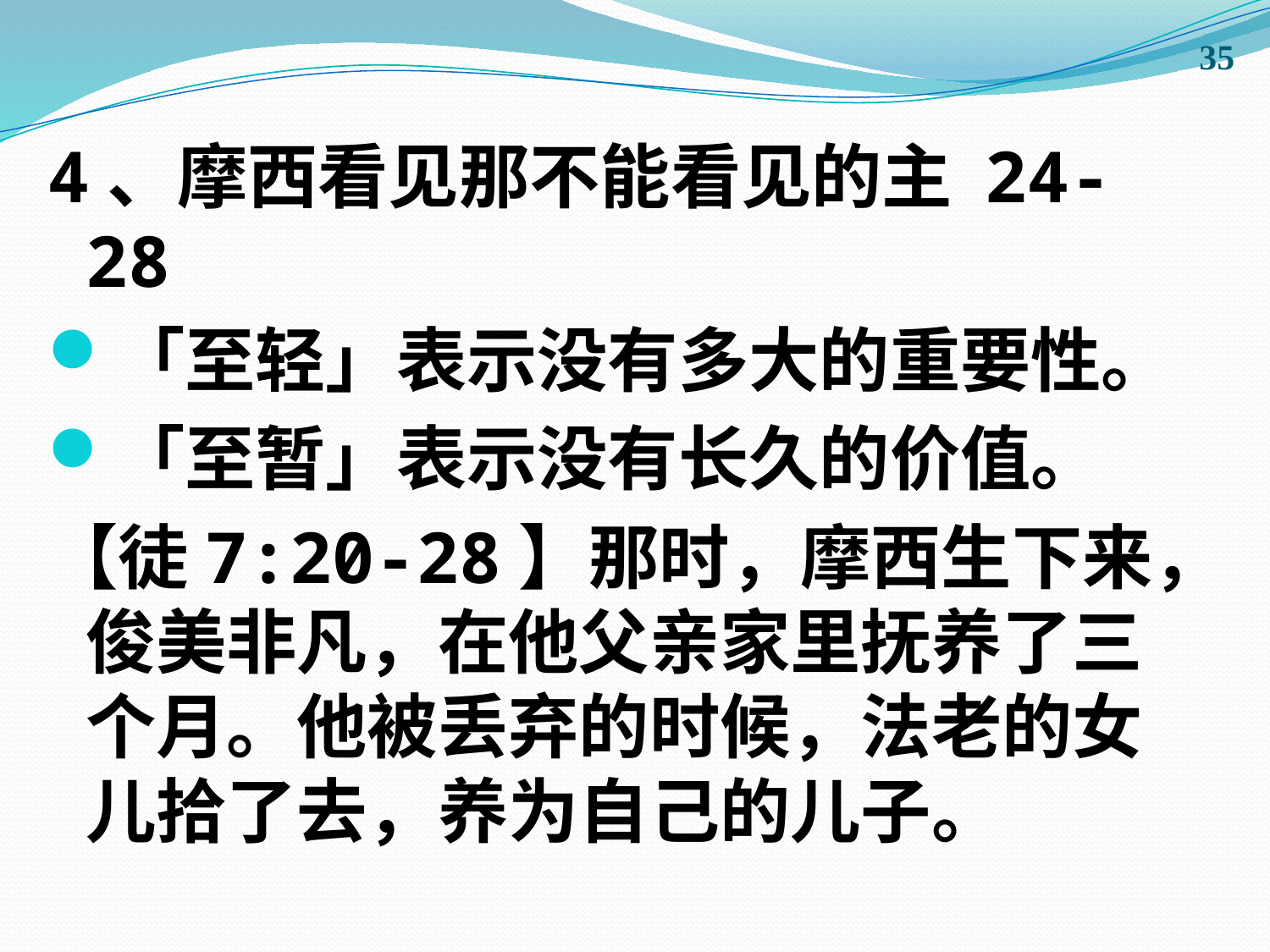

35
4、摩西看见那不能看见的主 24-28
「至轻」表示没有多大的重要性。
「至暂」表示没有长久的价值。
【徒7:20-28】那时，摩西生下来，俊美非凡，在他父亲家里抚养了三个月。他被丢弃的时候，法老的女儿拾了去，养为自己的儿子。